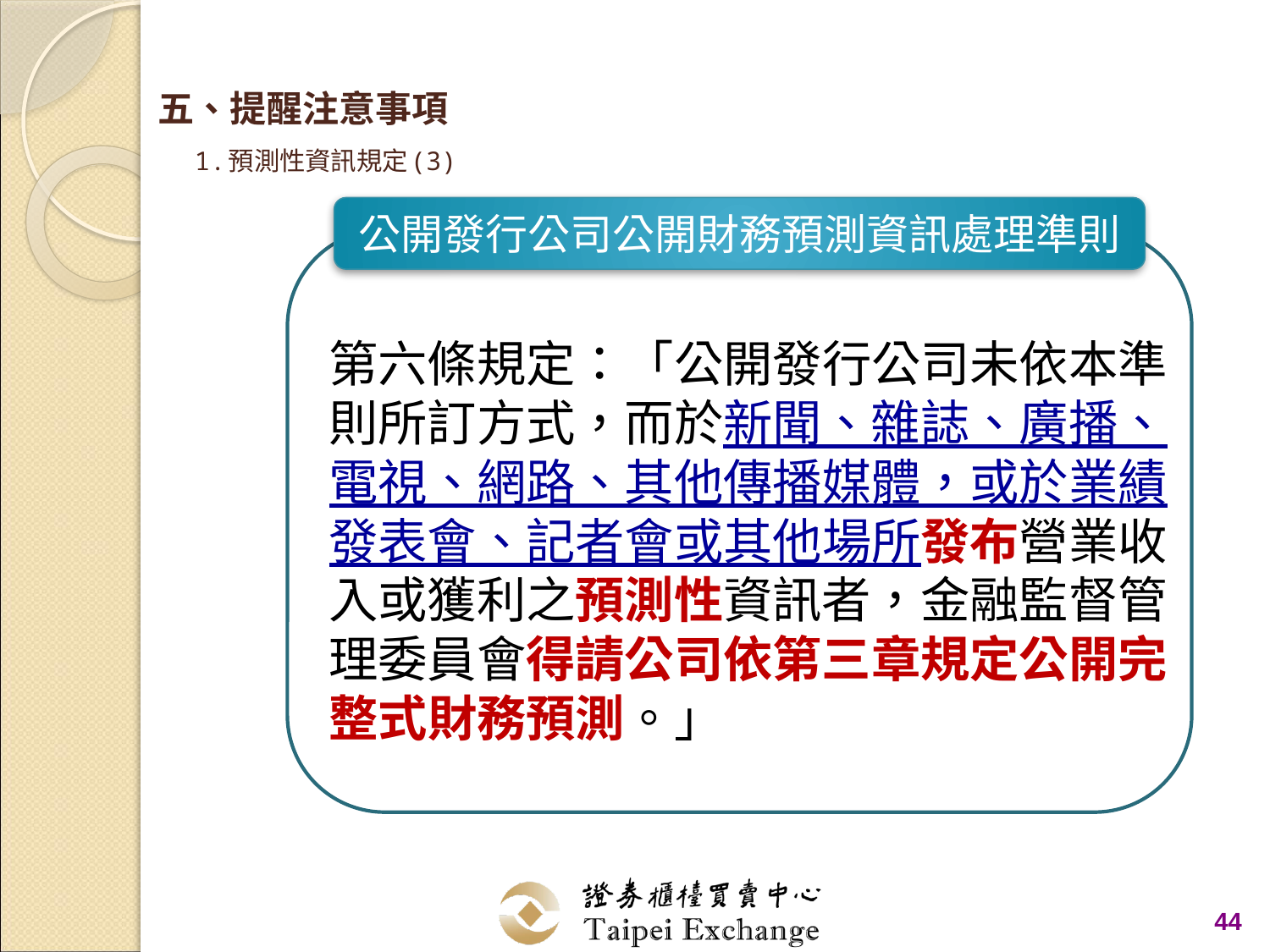

# 五、提醒注意事項 1.預測性資訊規定(3)
公開發行公司公開財務預測資訊處理準則

第六條規定：「公開發行公司未依本準則所訂方式，而於新聞、雜誌、廣播、電視、網路、其他傳播媒體，或於業績發表會、記者會或其他場所發布營業收入或獲利之預測性資訊者，金融監督管理委員會得請公司依第三章規定公開完整式財務預測。」

44